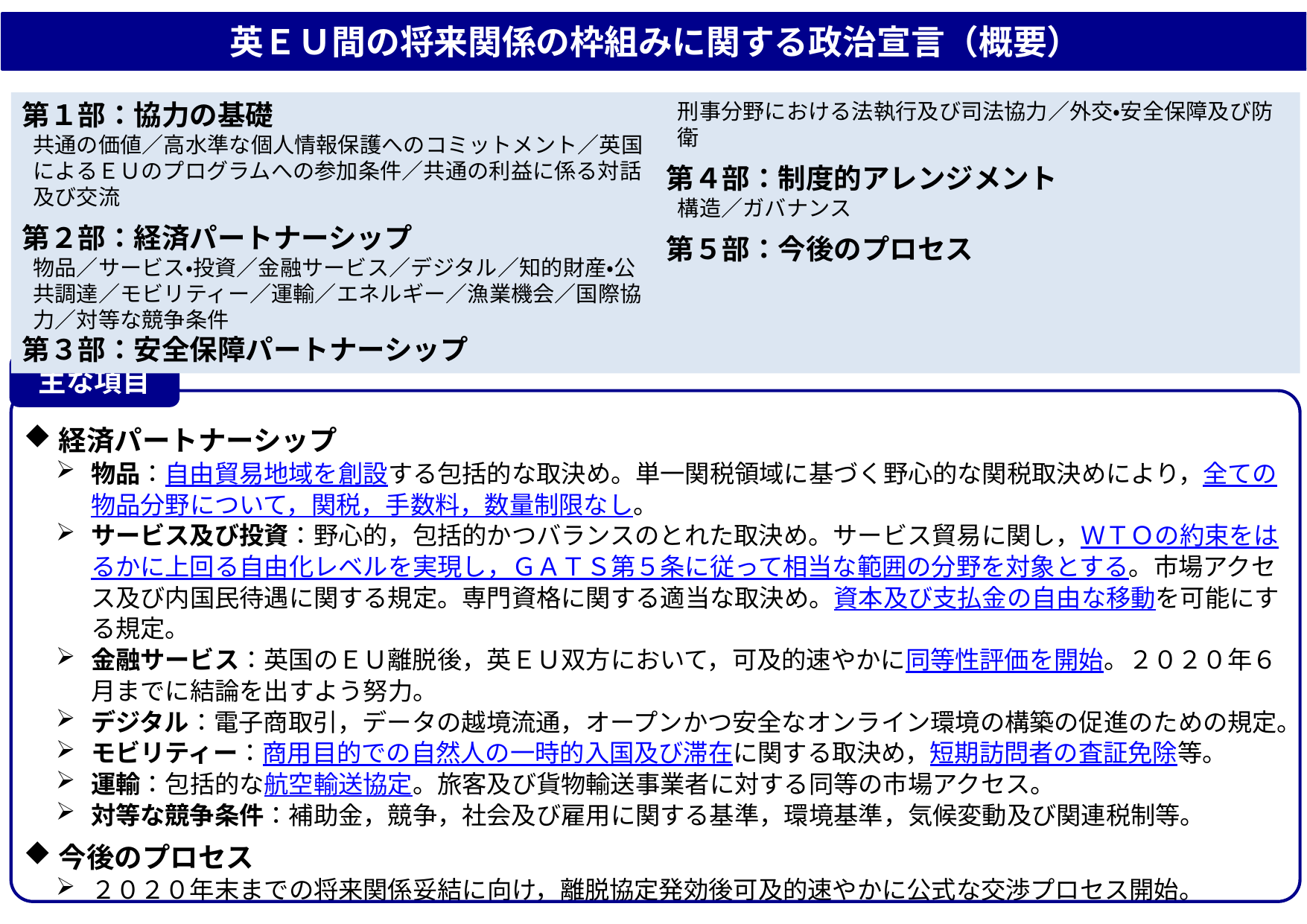

平成29年3月30日
外務省
英ＥＵ間の将来関係の枠組みに関する政治宣言（概要）
第１部：協力の基礎
共通の価値／高水準な個人情報保護へのコミットメント／英国によるＥＵのプログラムへの参加条件／共通の利益に係る対話及び交流

第２部：経済パートナーシップ
物品／サービス・投資／金融サービス／デジタル／知的財産・公共調達／モビリティー／運輸／エネルギー／漁業機会／国際協力／対等な競争条件
第３部：安全保障パートナーシップ
刑事分野における法執行及び司法協力／外交・安全保障及び防衛

第４部：制度的アレンジメント
構造／ガバナンス

第５部：今後のプロセス

主な項目

経済パートナーシップ
物品：自由貿易地域を創設する包括的な取決め。単一関税領域に基づく野心的な関税取決めにより，全ての物品分野について，関税，手数料，数量制限なし。
サービス及び投資：野心的，包括的かつバランスのとれた取決め。サービス貿易に関し，ＷＴＯの約束をはるかに上回る自由化レベルを実現し，ＧＡＴＳ第５条に従って相当な範囲の分野を対象とする。市場アクセス及び内国民待遇に関する規定。専門資格に関する適当な取決め。資本及び支払金の自由な移動を可能にする規定。
金融サービス：英国のＥＵ離脱後，英ＥＵ双方において，可及的速やかに同等性評価を開始。２０２０年６月までに結論を出すよう努力。
デジタル：電子商取引，データの越境流通，オープンかつ安全なオンライン環境の構築の促進のための規定。
モビリティー：商用目的での自然人の一時的入国及び滞在に関する取決め，短期訪問者の査証免除等。
運輸：包括的な航空輸送協定。旅客及び貨物輸送事業者に対する同等の市場アクセス。
対等な競争条件：補助金，競争，社会及び雇用に関する基準，環境基準，気候変動及び関連税制等。

今後のプロセス
２０２０年末までの将来関係妥結に向け，離脱協定発効後可及的速やかに公式な交渉プロセス開始。